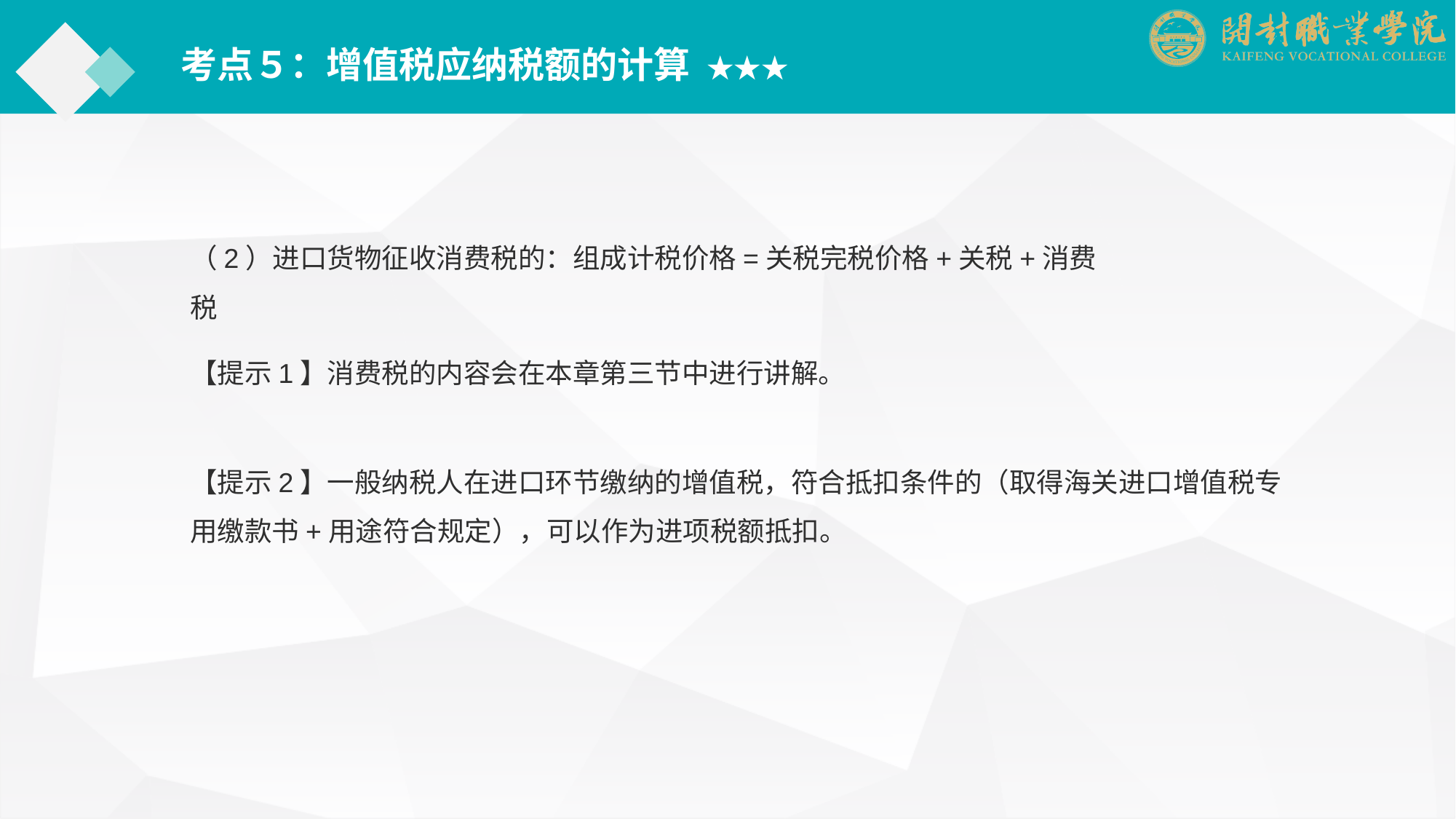

考点５：增值税应纳税额的计算  ★★★
（2）进口货物征收消费税的：组成计税价格=关税完税价格+关税+消费税
【提示1】消费税的内容会在本章第三节中进行讲解。
【提示2】一般纳税人在进口环节缴纳的增值税，符合抵扣条件的（取得海关进口增值税专用缴款书+用途符合规定），可以作为进项税额抵扣。